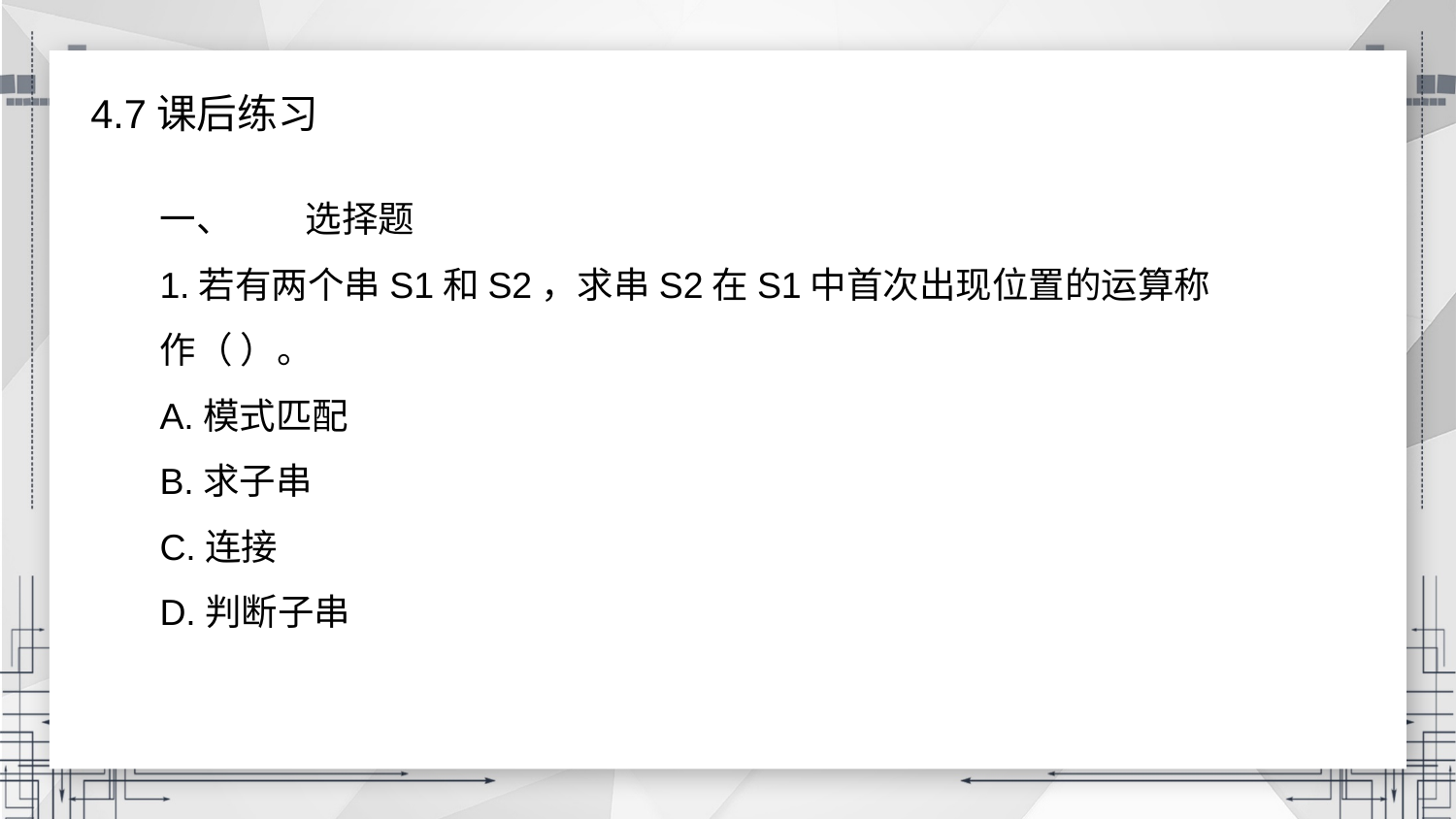

4.7课后练习
一、	选择题
1.若有两个串S1和S2，求串S2在S1中首次出现位置的运算称作（ ）。
A.模式匹配
B.求子串
C.连接
D.判断子串